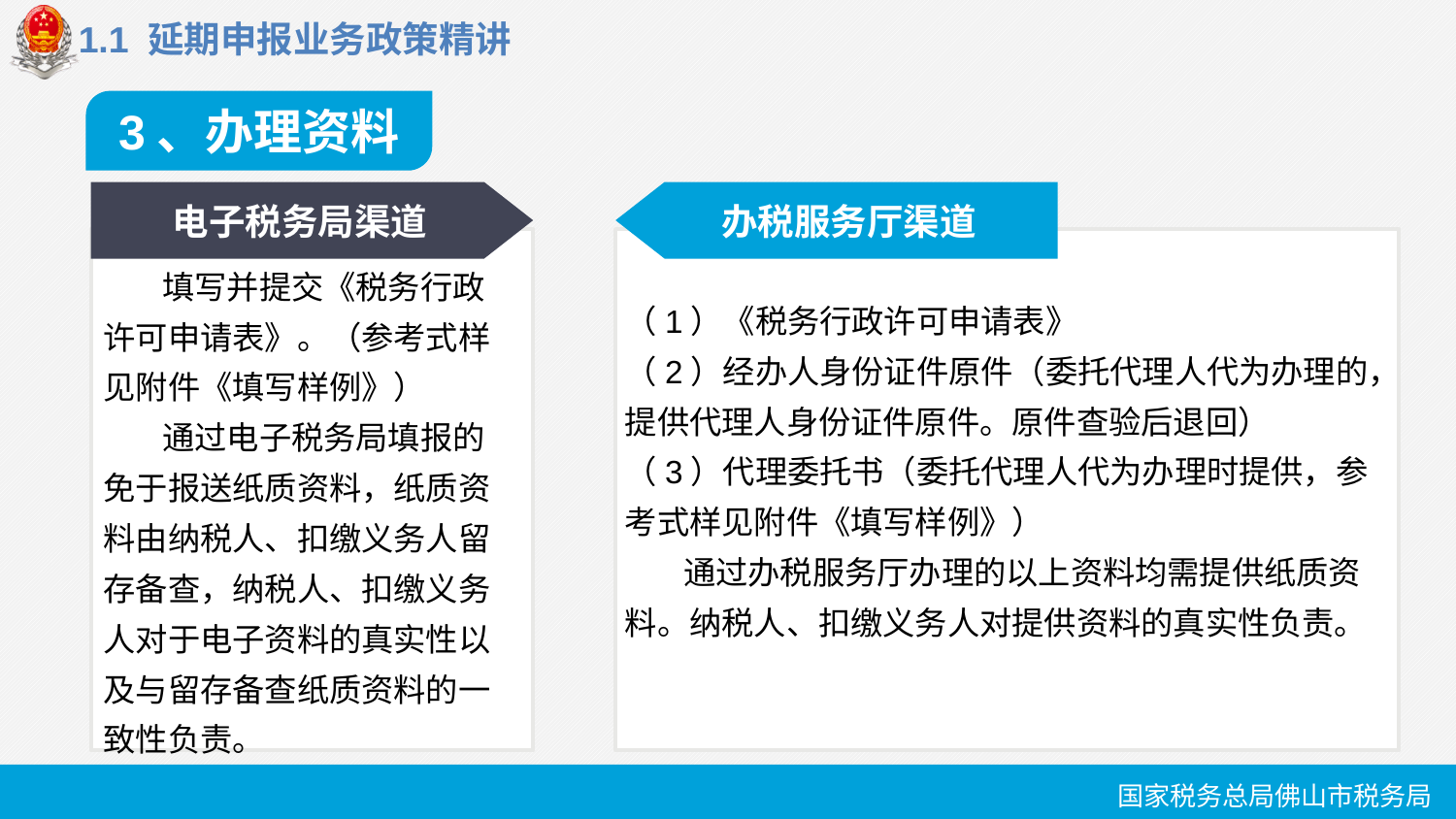

1.1 延期申报业务政策精讲
3、办理资料
电子税务局渠道
办税服务厅渠道

       填写并提交《税务行政许可申请表》。（参考式样见附件《填写样例》）
       通过电子税务局填报的免于报送纸质资料，纸质资料由纳税人、扣缴义务人留存备查，纳税人、扣缴义务人对于电子资料的真实性以及与留存备查纸质资料的一致性负责。
（1）《税务行政许可申请表》
（2）经办人身份证件原件（委托代理人代为办理的，提供代理人身份证件原件。原件查验后退回）
（3）代理委托书（委托代理人代为办理时提供，参考式样见附件《填写样例》）
       通过办税服务厅办理的以上资料均需提供纸质资料。纳税人、扣缴义务人对提供资料的真实性负责。